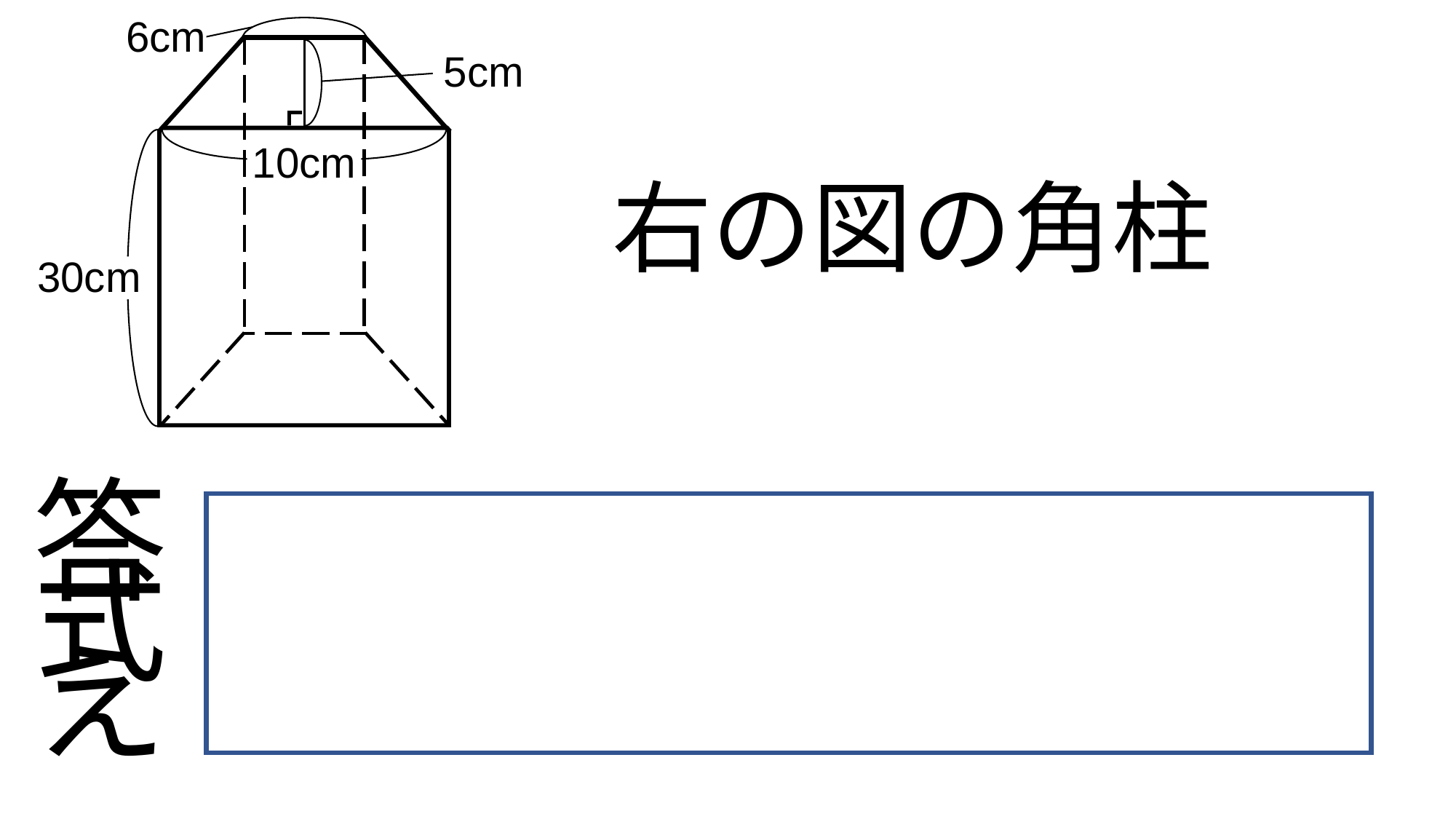

6cm

5cm

10cm
右の図の角柱
30cm

(6+10)×5÷2×30
1200cm3
答え
式